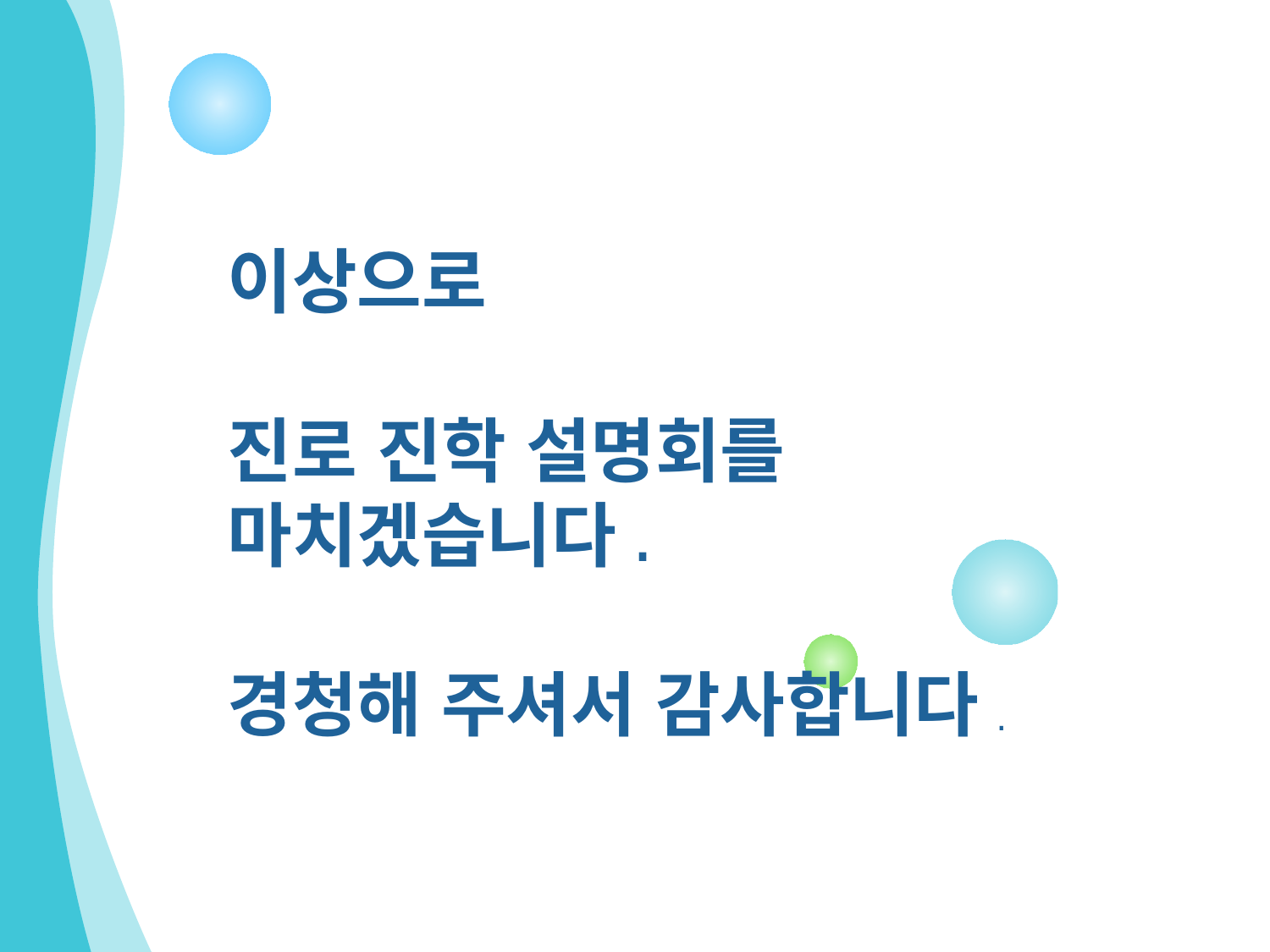

# 이상으로 진로 진학 설명회를 마치겠습니다. 경청해 주셔서 감사합니다.